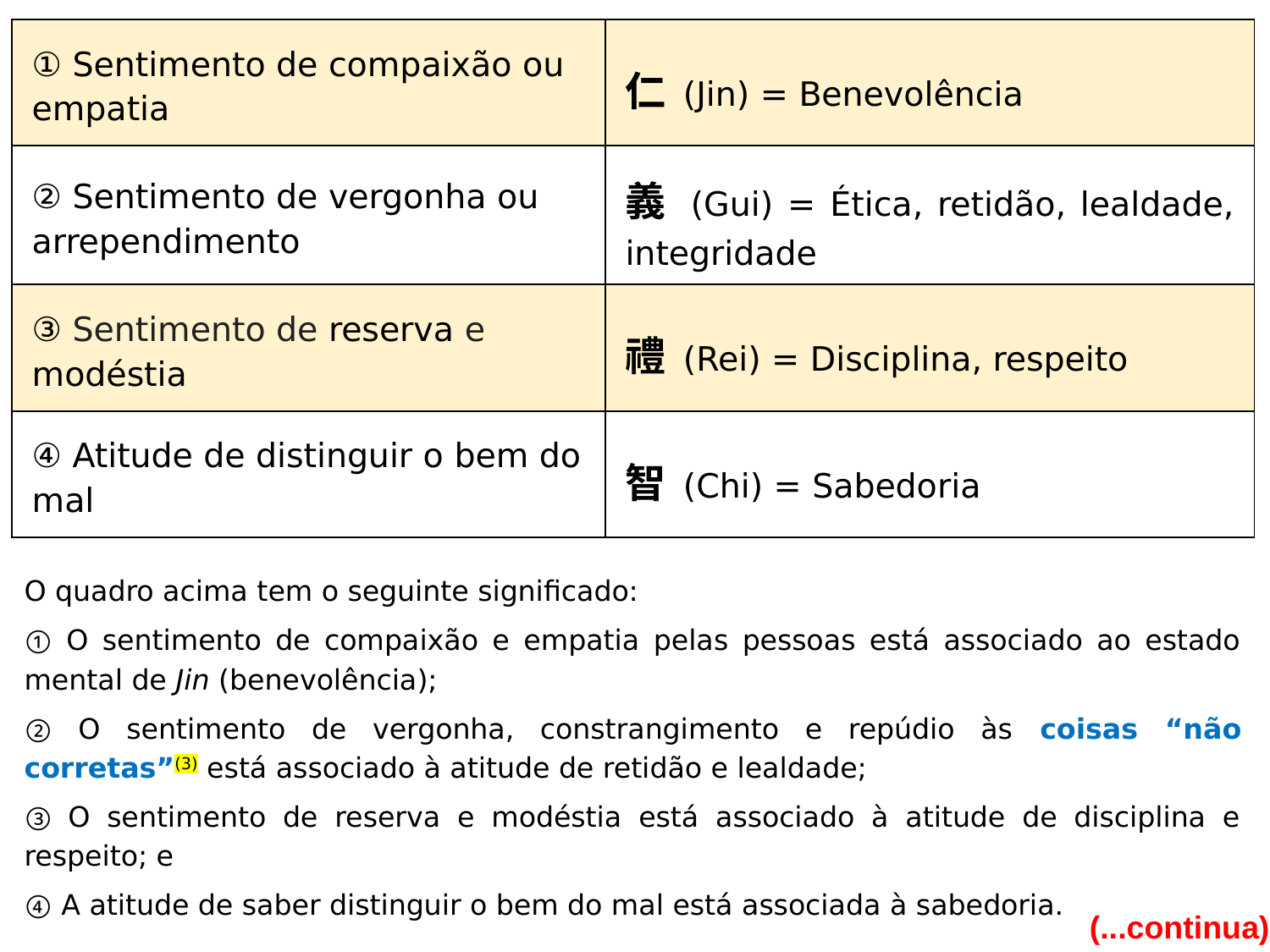

| ① Sentimento de compaixão ou empatia | 仁 (Jin) = Benevolência |
| --- | --- |
| ② Sentimento de vergonha ou arrependimento | 義 (Gui) = Ética, retidão, lealdade, integridade |
| ③ Sentimento de reserva e modéstia | 禮 (Rei) = Disciplina, respeito |
| ④ Atitude de distinguir o bem do mal | 智 (Chi) = Sabedoria |
O quadro acima tem o seguinte significado:
① O sentimento de compaixão e empatia pelas pessoas está associado ao estado mental de Jin (benevolência);
② O sentimento de vergonha, constrangimento e repúdio às coisas “não corretas”(3) está associado à atitude de retidão e lealdade;
③ O sentimento de reserva e modéstia está associado à atitude de disciplina e respeito; e
④ A atitude de saber distinguir o bem do mal está associada à sabedoria.
 (...continua)